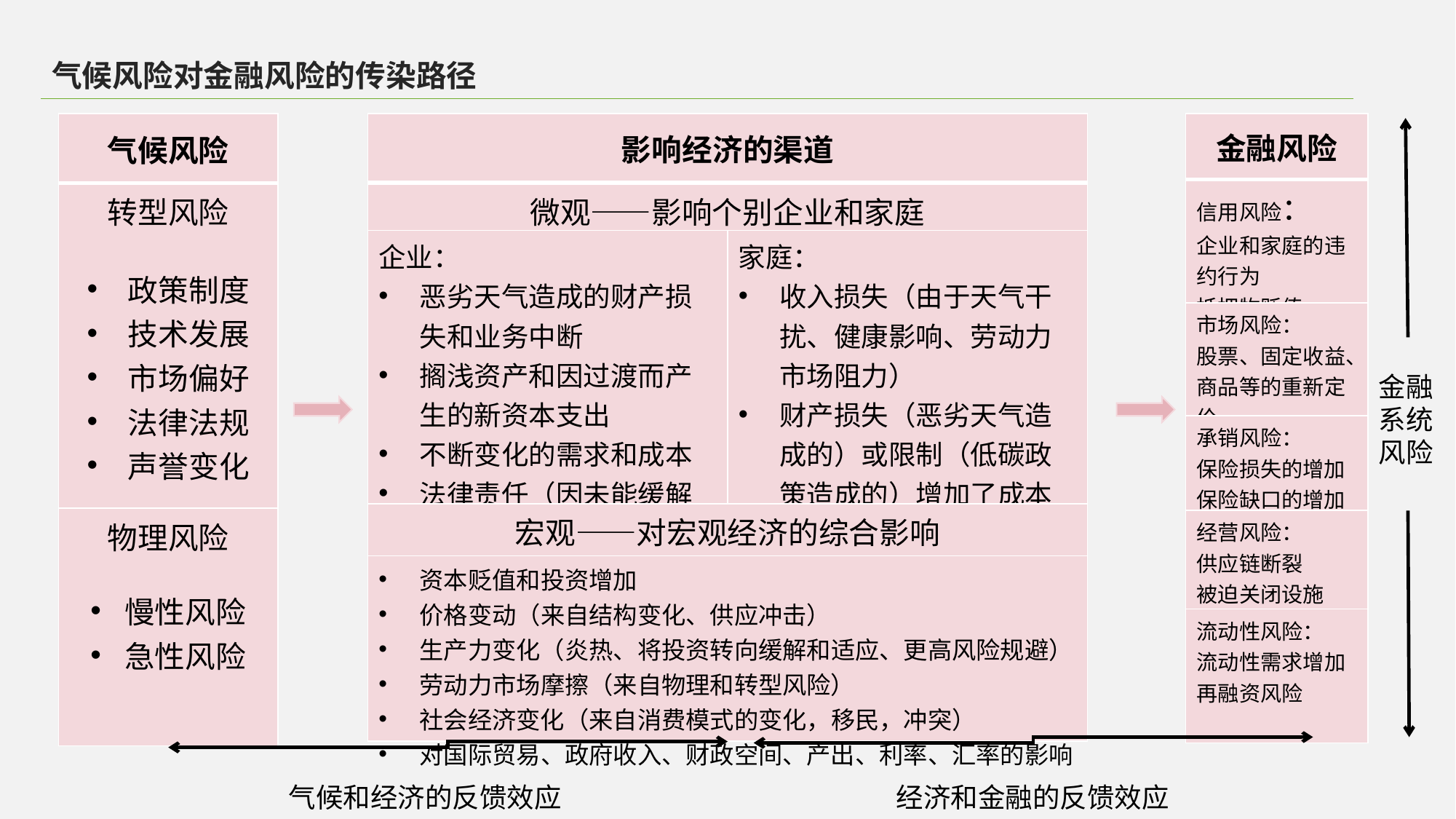

气候风险对金融风险的传染路径
| 气候风险 |
| --- |
| 转型风险 政策制度 技术发展 市场偏好 法律法规 声誉变化 |
| 物理风险 慢性风险 急性风险 |
| 影响经济的渠道 |  |
| --- | --- |
| 微观——影响个别企业和家庭 |  |
| 企业： 恶劣天气造成的财产损失和业务中断 搁浅资产和因过渡而产生的新资本支出 不断变化的需求和成本 法律责任（因未能缓解或适应） | 家庭： 收入损失（由于天气干扰、健康影响、劳动力市场阻力） 财产损失（恶劣天气造成的）或限制（低碳政策造成的）增加了成本并影响了估值 |
| 宏观——对宏观经济的综合影响 |  |
| 资本贬值和投资增加 价格变动（来自结构变化、供应冲击） 生产力变化（炎热、将投资转向缓解和适应、更高风险规避） 劳动力市场摩擦（来自物理和转型风险） 社会经济变化（来自消费模式的变化，移民，冲突） 对国际贸易、政府收入、财政空间、产出、利率、汇率的影响 |  |
| 金融风险 |
| --- |
| 信用风险： 企业和家庭的违约行为 抵押物贬值 |
| 市场风险： 股票、固定收益、商品等的重新定价 |
| 承销风险： 保险损失的增加 保险缺口的增加 |
| 经营风险： 供应链断裂 被迫关闭设施 |
| 流动性风险： 流动性需求增加 再融资风险 |
金融系统风险

气候和经济的反馈效应
经济和金融的反馈效应